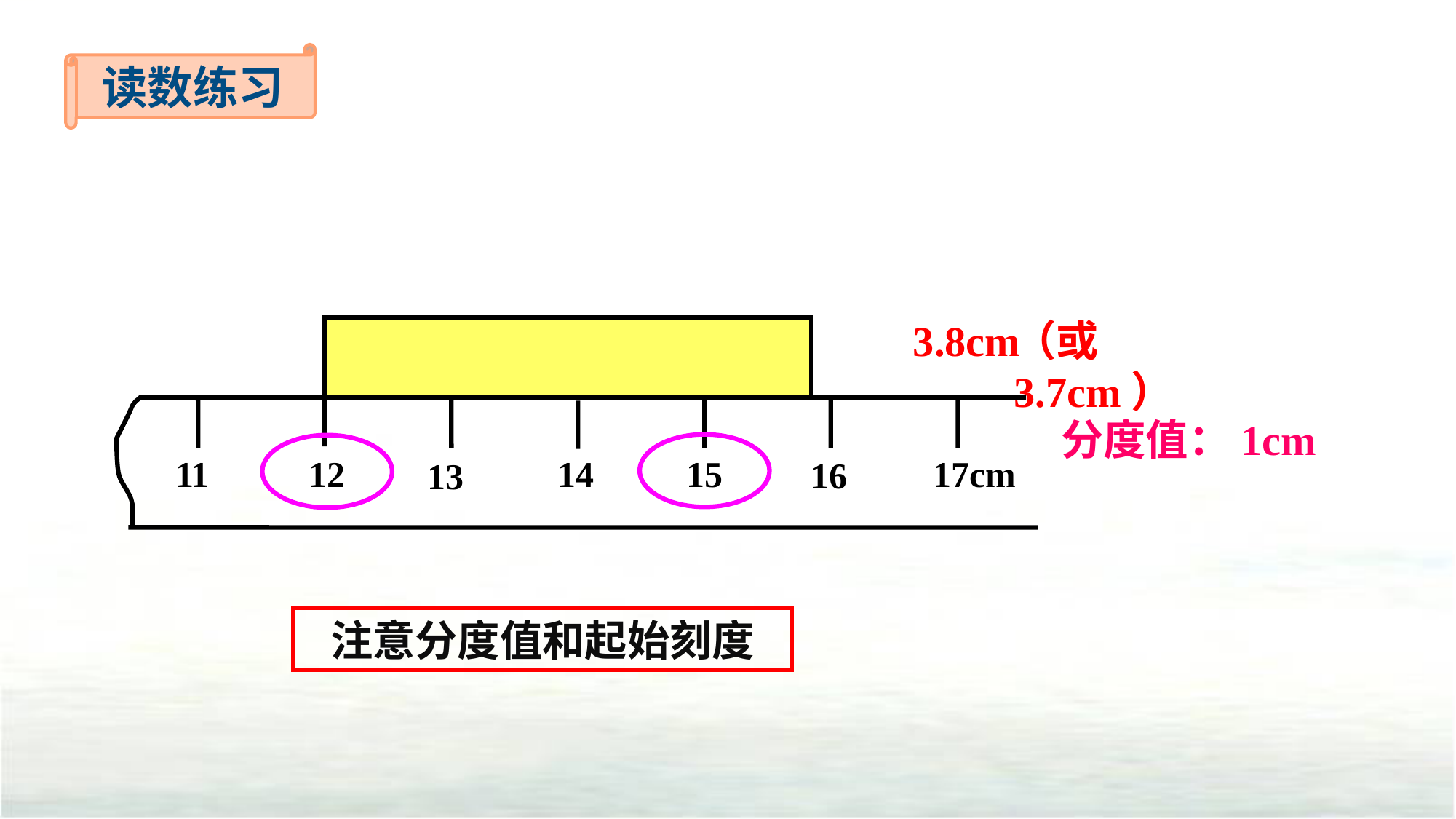

读数练习
3.8cm
（或3.7cm）

分度值：1cm

11
12
14
15
17cm
16
13

注意分度值和起始刻度